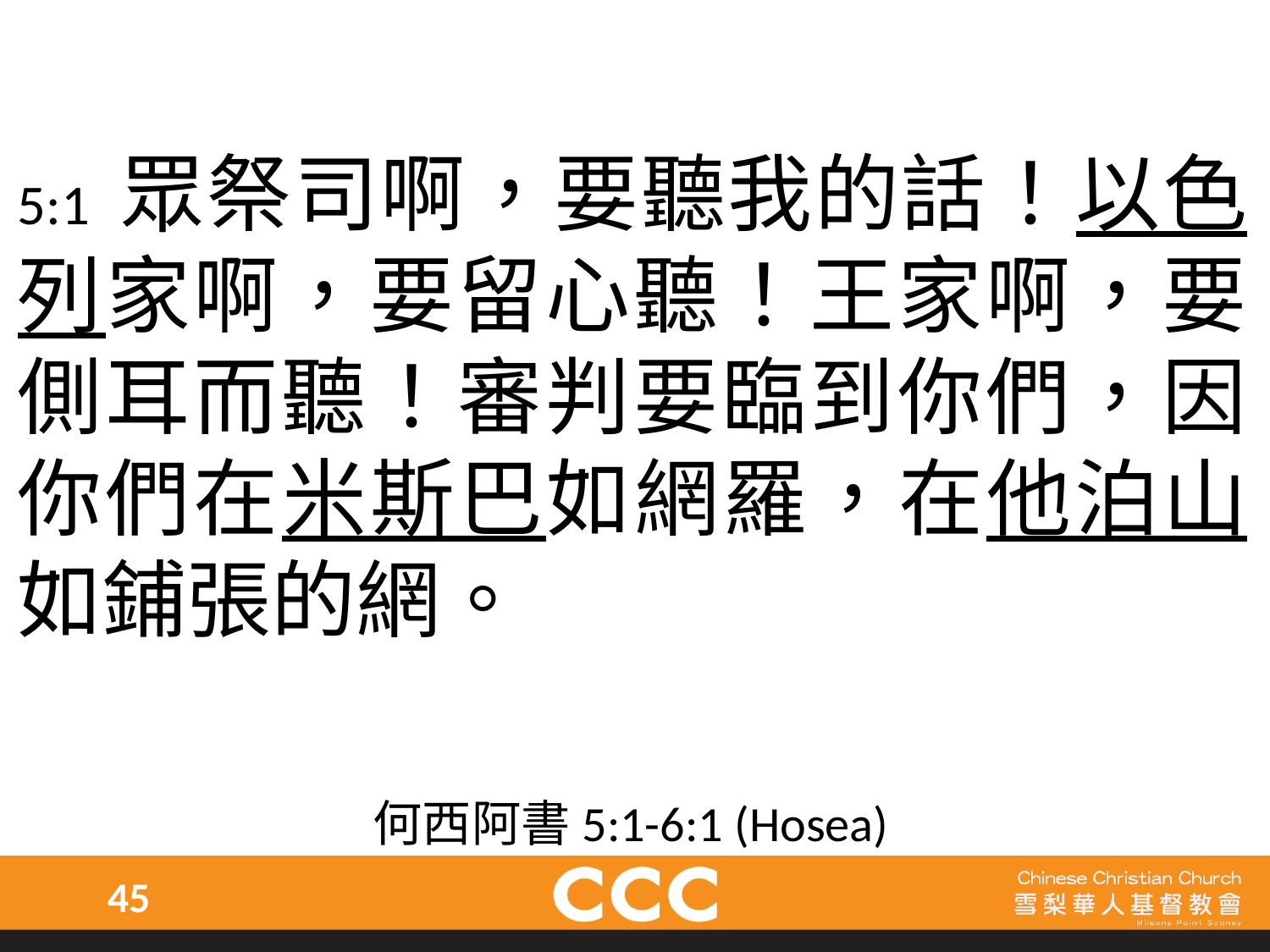

5:1 眾祭司啊，要聽我的話！以色列家啊，要留心聽！王家啊，要側耳而聽！審判要臨到你們，因你們在米斯巴如網羅，在他泊山如鋪張的網。
何西阿書5:1-6:1 (Hosea)
45